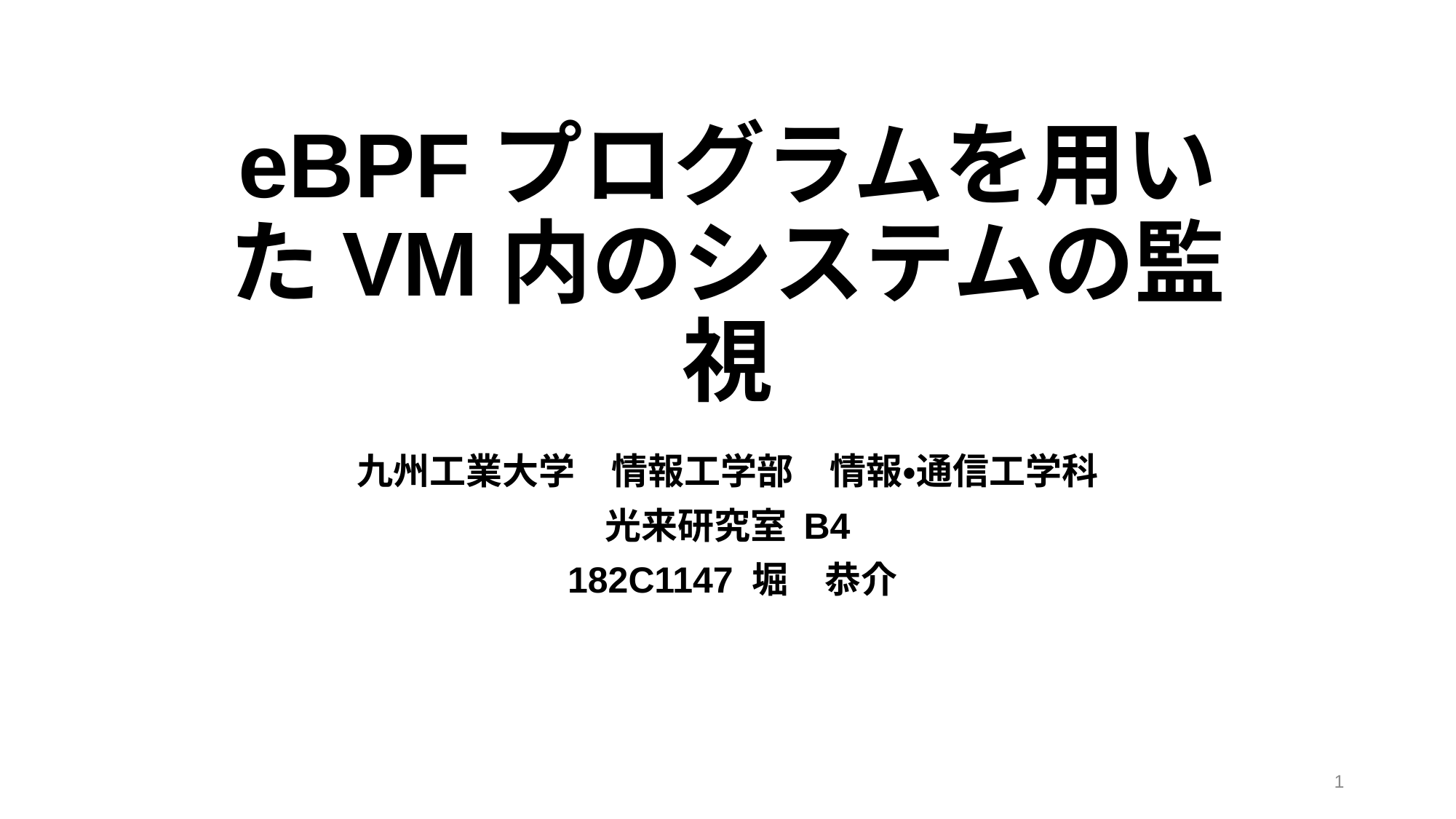

# eBPFプログラムを用いたVM内のシステムの監視
九州工業大学　情報工学部　情報・通信工学科
光来研究室 B4
 182C1147 堀　恭介

1